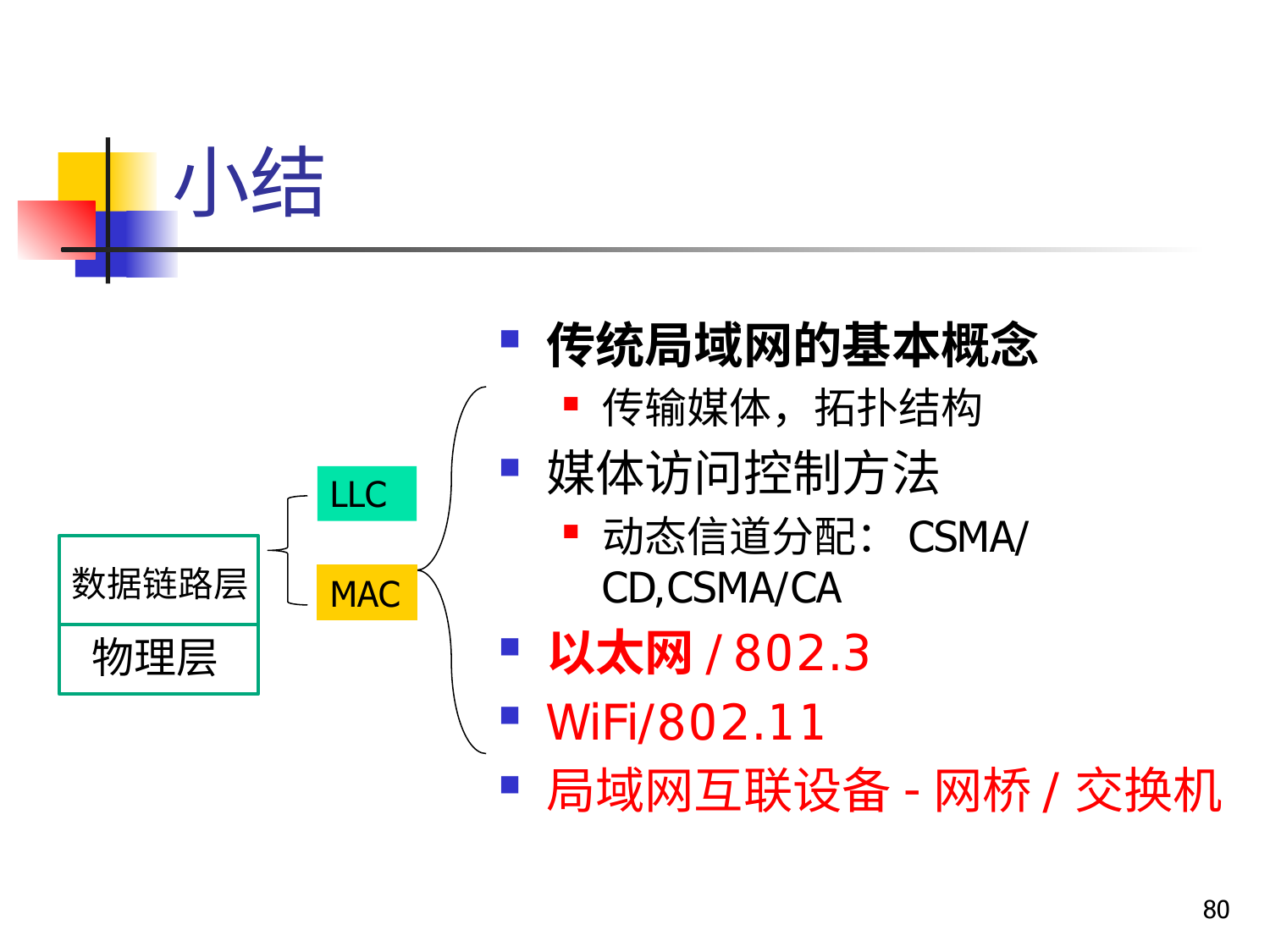

# 小结
传统局域网的基本概念
传输媒体，拓扑结构
媒体访问控制方法
动态信道分配：CSMA/CD,CSMA/CA
以太网/802.3
WiFi/802.11
局域网互联设备-网桥/交换机

LLC

数据链路层
MAC

物理层
80